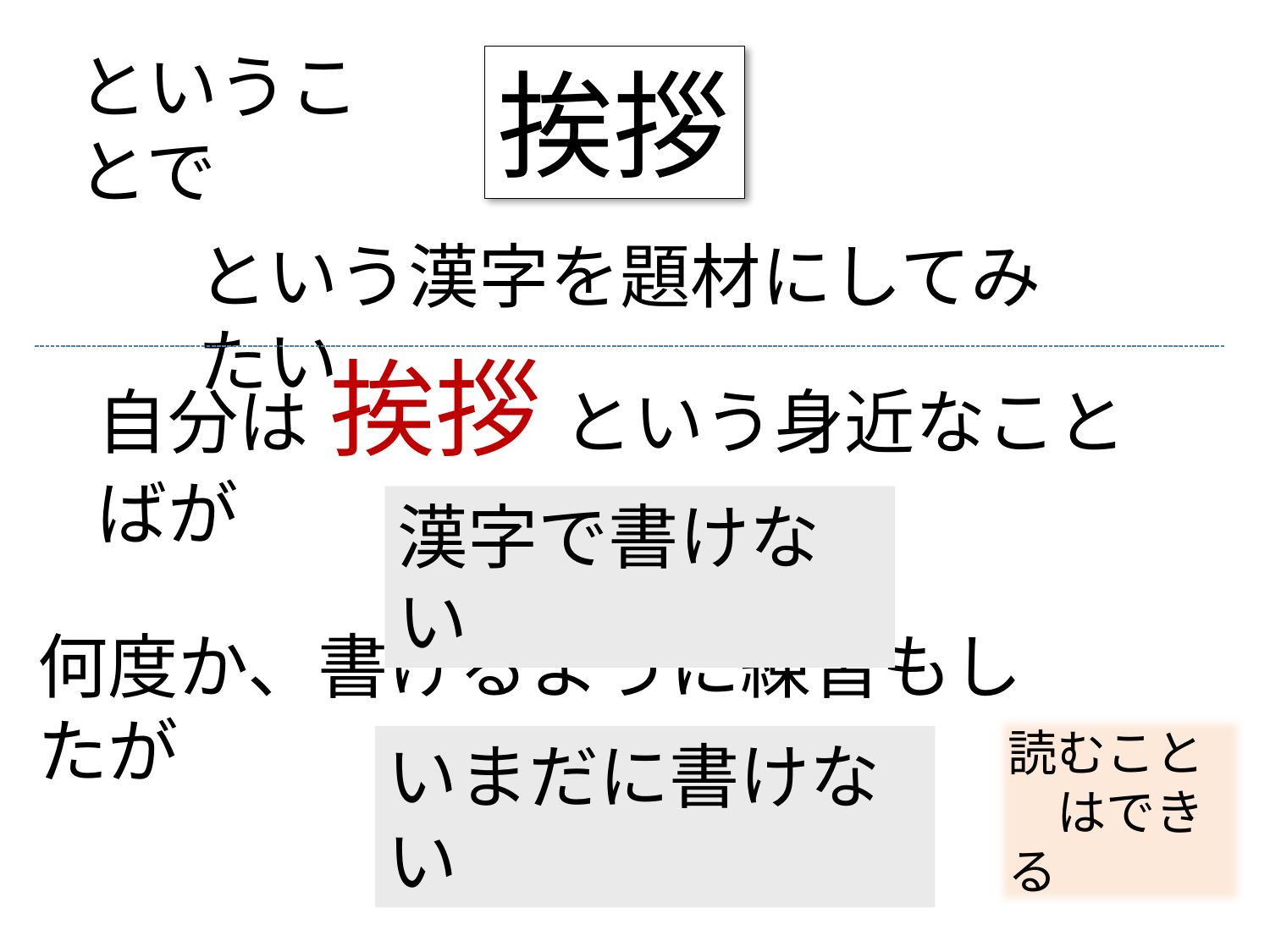

ということで
挨拶
という漢字を題材にしてみたい
自分は　挨拶　という身近なことばが
漢字で書けない
何度か、書けるように練習もしたが
読むこと
　はできる
いまだに書けない